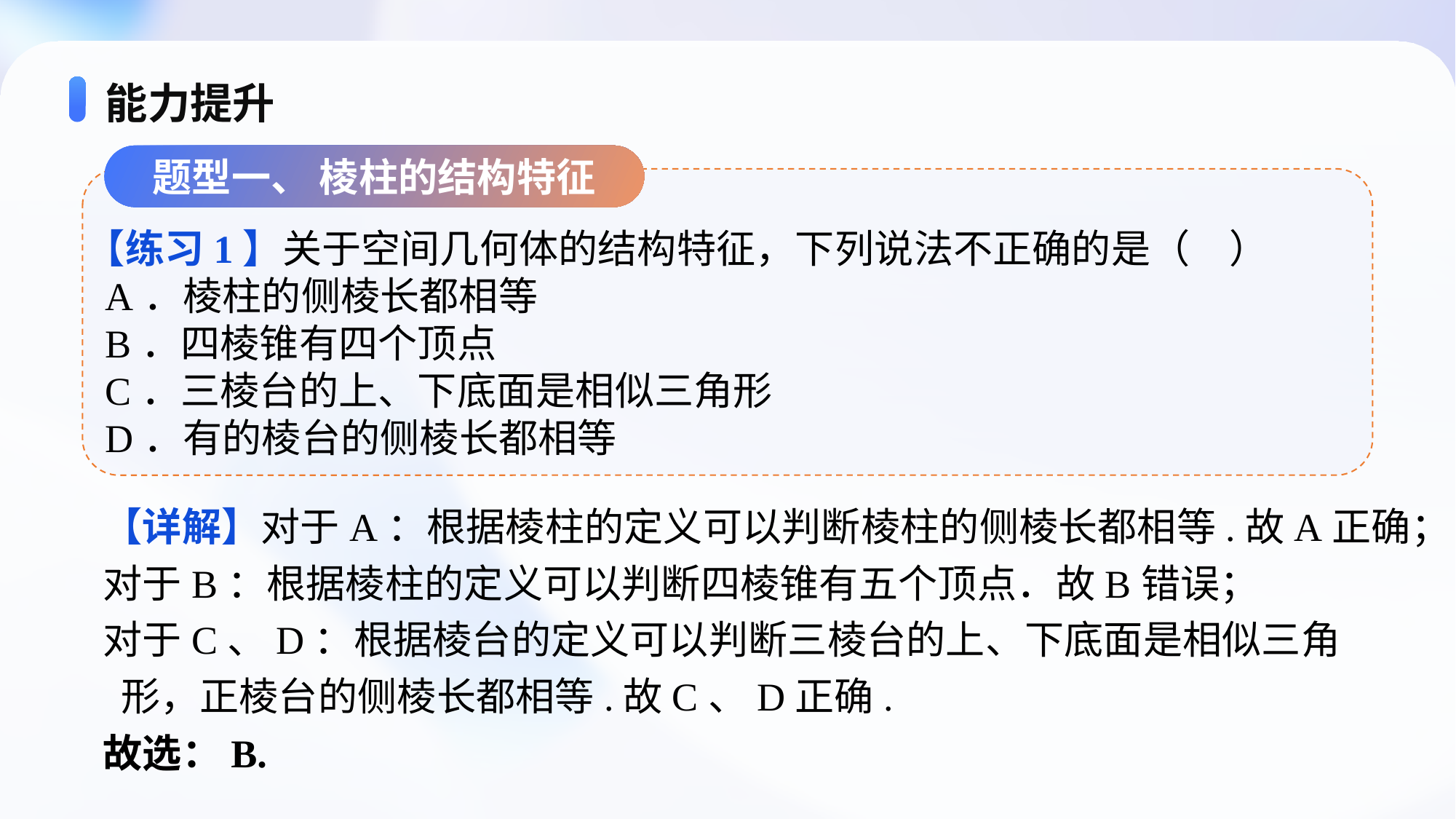

# 能力提升
题型一、 棱柱的结构特征

【练习1】关于空间几何体的结构特征，下列说法不正确的是（　）
  A．棱柱的侧棱长都相等
  B．四棱锥有四个顶点
  C．三棱台的上、下底面是相似三角形
  D．有的棱台的侧棱长都相等

【详解】对于A：根据棱柱的定义可以判断棱柱的侧棱长都相等.故A正确；
对于B：根据棱柱的定义可以判断四棱锥有五个顶点．故B错误；
对于C、D：根据棱台的定义可以判断三棱台的上、下底面是相似三角              形，正棱台的侧棱长都相等.故C、D正确.
故选：B.